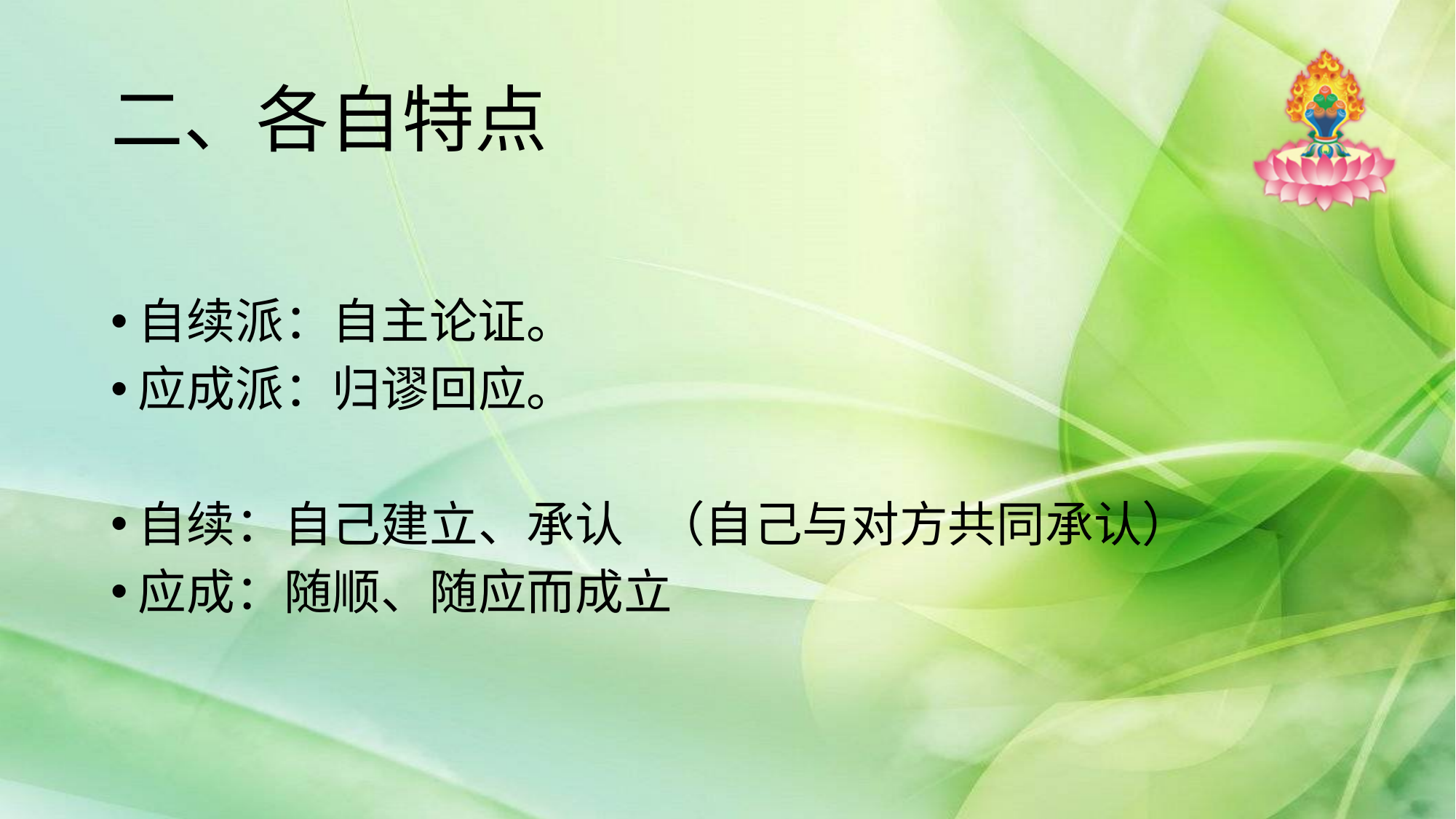

# 二、各自特点

自续派：自主论证。
应成派：归谬回应。

自续：自己建立、承认   （自己与对方共同承认）
应成：随顺、随应而成立